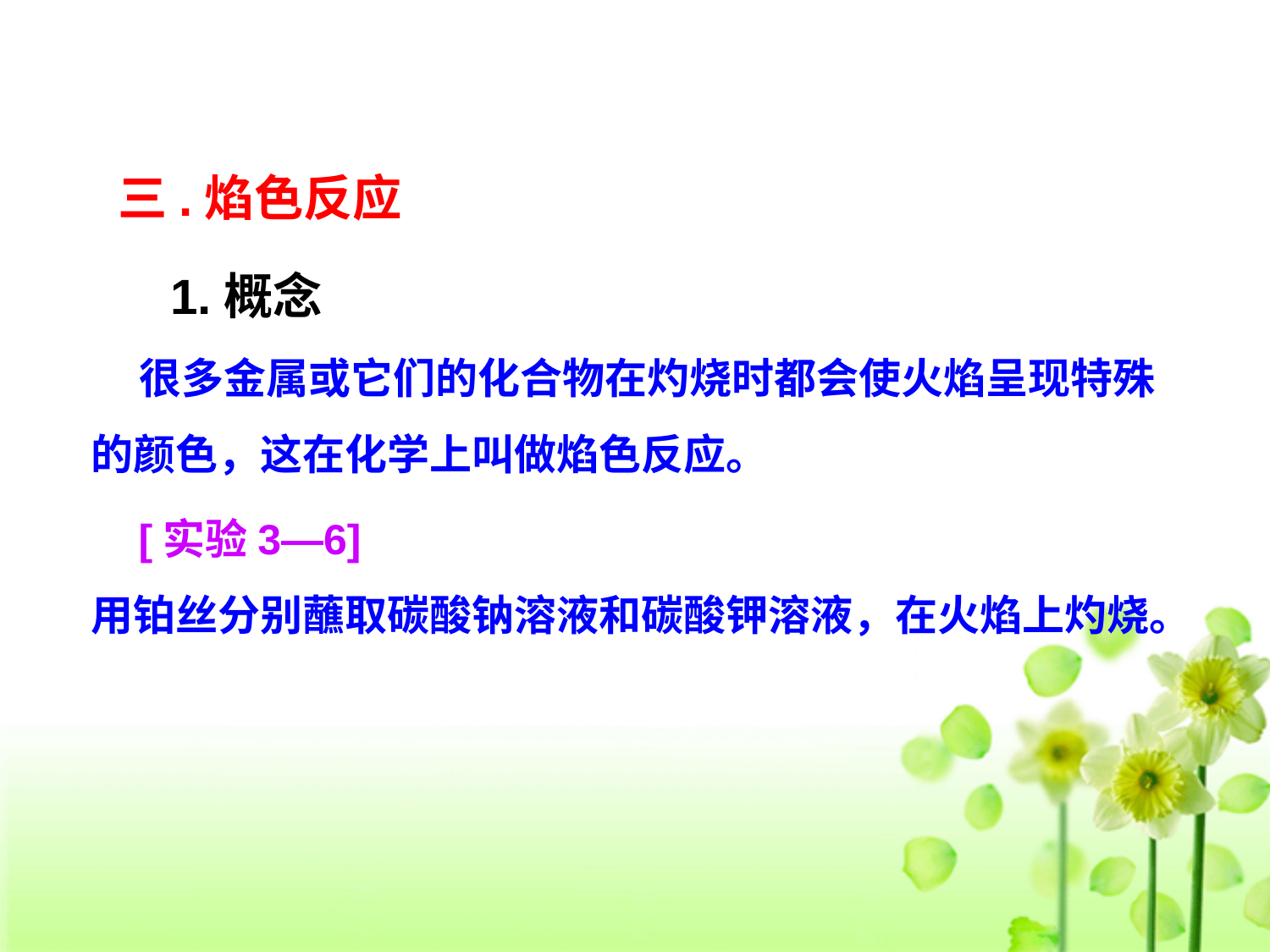

三.焰色反应
1.概念
    很多金属或它们的化合物在灼烧时都会使火焰呈现特殊的颜色，这在化学上叫做焰色反应。
    [实验3—6]
用铂丝分别蘸取碳酸钠溶液和碳酸钾溶液，在火焰上灼烧。